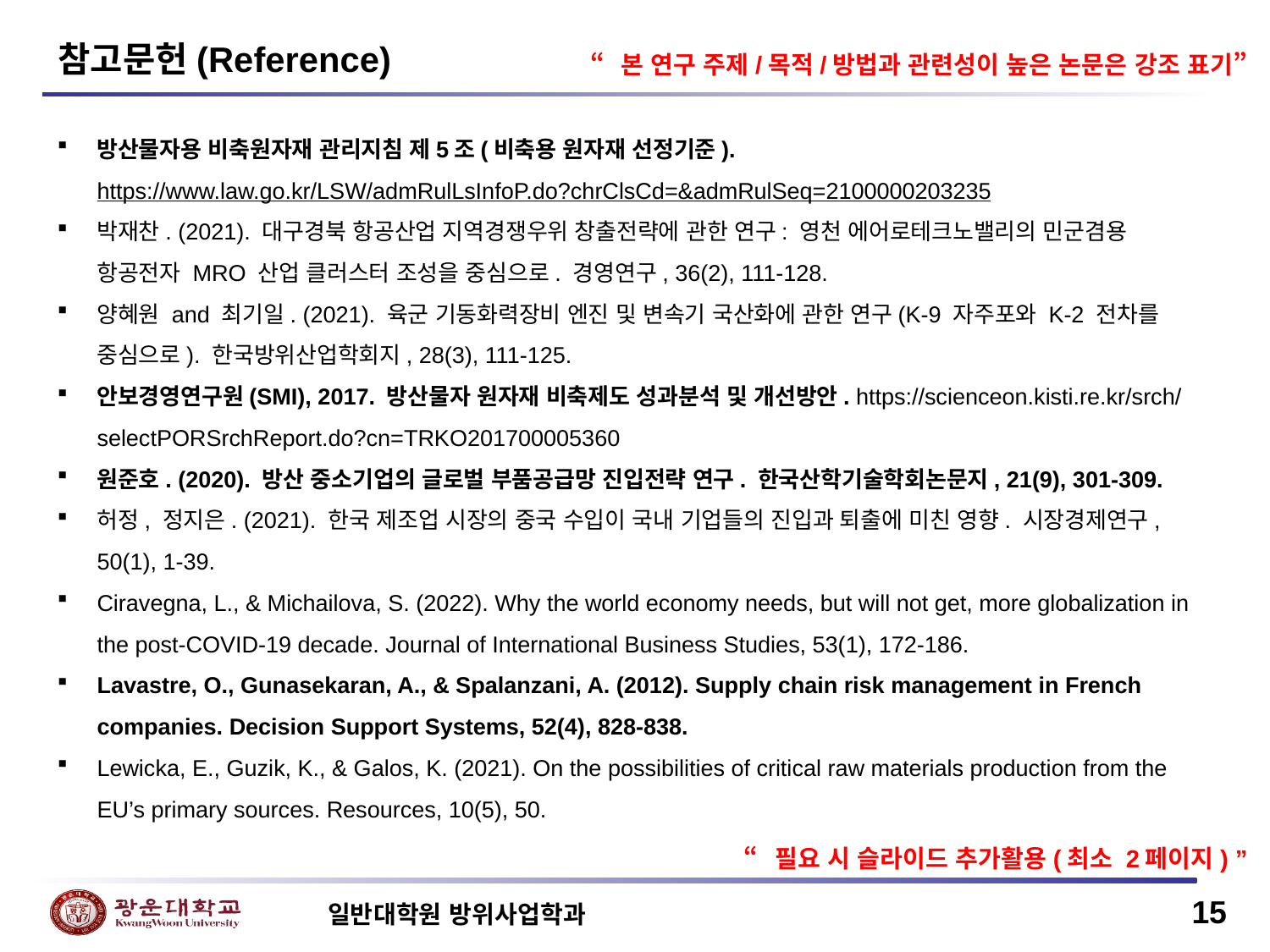

참고문헌(Reference)
“본 연구 주제/목적/방법과 관련성이 높은 논문은 강조 표기”
방산물자용 비축원자재 관리지침 제5조(비축용 원자재 선정기준). https://www.law.go.kr/LSW/admRulLsInfoP.do?chrClsCd=&admRulSeq=2100000203235
박재찬. (2021). 대구경북 항공산업 지역경쟁우위 창출전략에 관한 연구: 영천 에어로테크노밸리의 민군겸용 항공전자 MRO 산업 클러스터 조성을 중심으로. 경영연구, 36(2), 111-128.
양혜원 and 최기일. (2021). 육군 기동화력장비 엔진 및 변속기 국산화에 관한 연구(K-9 자주포와 K-2 전차를 중심으로). 한국방위산업학회지, 28(3), 111-125.
안보경영연구원(SMI), 2017. 방산물자 원자재 비축제도 성과분석 및 개선방안. https://scienceon.kisti.re.kr/srch/selectPORSrchReport.do?cn=TRKO201700005360
원준호. (2020). 방산 중소기업의 글로벌 부품공급망 진입전략 연구. 한국산학기술학회논문지, 21(9), 301-309.
허정, 정지은. (2021). 한국 제조업 시장의 중국 수입이 국내 기업들의 진입과 퇴출에 미친 영향. 시장경제연구, 50(1), 1-39.
Ciravegna, L., & Michailova, S. (2022). Why the world economy needs, but will not get, more globalization in the post-COVID-19 decade. Journal of International Business Studies, 53(1), 172-186.
Lavastre, O., Gunasekaran, A., & Spalanzani, A. (2012). Supply chain risk management in French companies. Decision Support Systems, 52(4), 828-838.
Lewicka, E., Guzik, K., & Galos, K. (2021). On the possibilities of critical raw materials production from the EU’s primary sources. Resources, 10(5), 50.
“필요 시 슬라이드 추가활용(최소 2페이지) ”